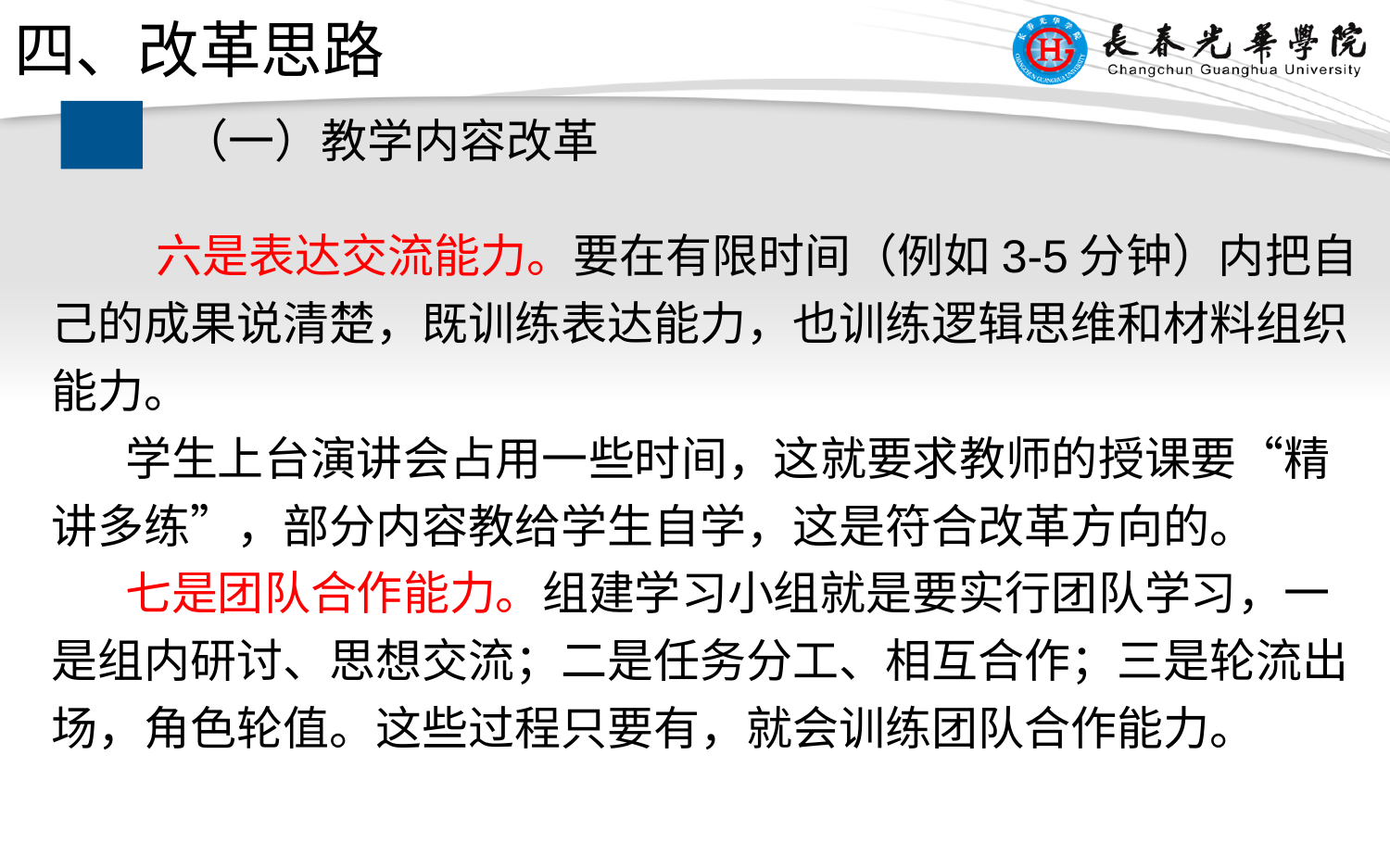

四、改革思路

（一）教学内容改革
         六是表达交流能力。要在有限时间（例如3-5分钟）内把自己的成果说清楚，既训练表达能力，也训练逻辑思维和材料组织能力。
      学生上台演讲会占用一些时间，这就要求教师的授课要“精讲多练”，部分内容教给学生自学，这是符合改革方向的。
      七是团队合作能力。组建学习小组就是要实行团队学习，一是组内研讨、思想交流；二是任务分工、相互合作；三是轮流出场，角色轮值。这些过程只要有，就会训练团队合作能力。